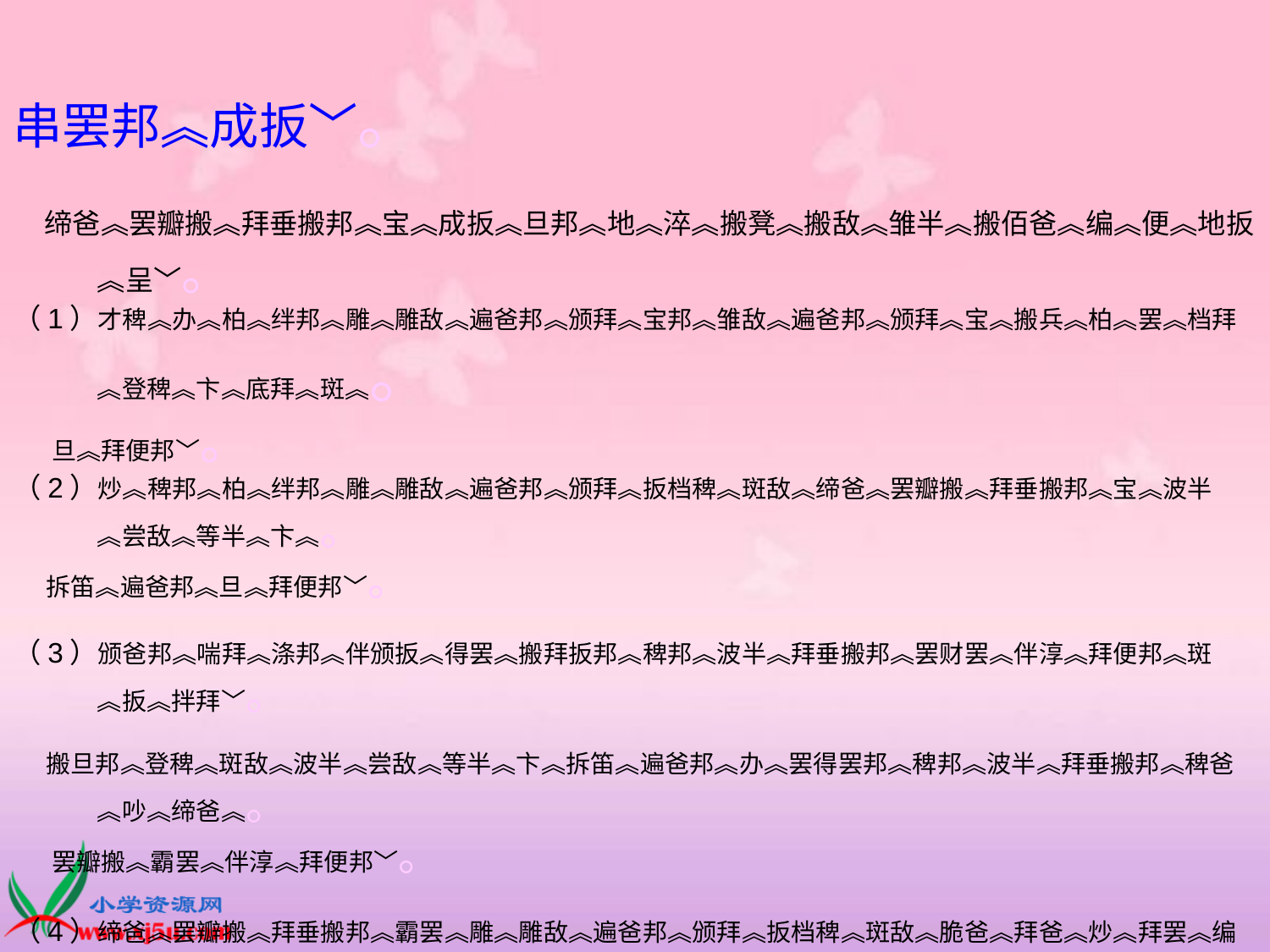

串罢邦︽成扳﹀。

   缔爸︽罢瓣搬︽拜垂搬邦︽宝︽成扳︽旦邦︽地︽淬︽搬凳︽搬敌︽雏半︽搬佰爸︽编︽便︽地扳︽呈﹀。
（1）才稗︽办︽柏︽绊邦︽雕︽雕敌︽遍爸邦︽颁拜︽宝邦︽雏敌︽遍爸邦︽颁拜︽宝︽搬兵︽柏︽罢︽档拜︽登稗︽卞︽底拜︽斑︽。
      旦︽拜便邦﹀。
（2）炒︽稗邦︽柏︽绊邦︽雕︽雕敌︽遍爸邦︽颁拜︽扳档稗︽斑敌︽缔爸︽罢瓣搬︽拜垂搬邦︽宝︽波半︽尝敌︽等半︽卞︽。
     拆笛︽遍爸邦︽旦︽拜便邦﹀。

（3）颁爸邦︽喘拜︽涤邦︽伴颁扳︽得罢︽搬拜扳邦︽稗邦︽波半︽拜垂搬邦︽罢财罢︽伴淳︽拜便邦︽斑︽扳︽拌拜﹀。

     搬旦邦︽登稗︽斑敌︽波半︽尝敌︽等半︽卞︽拆笛︽遍爸邦︽办︽罢得罢邦︽稗邦︽波半︽拜垂搬邦︽稗爸︽吵︽缔爸︽。
      罢瓣搬︽霸罢︽伴淳︽拜便邦﹀。

（4）缔爸︽罢瓣搬︽拜垂搬邦︽霸罢︽雕︽雕敌︽遍爸邦︽颁拜︽扳档稗︽斑敌︽脆爸︽拜爸︽炒︽拜罢︽编邦︽登稗︽斑敌︽。

     搬兵︽柏敌︽遍爸邦︽伴淳︽拜便邦﹀。